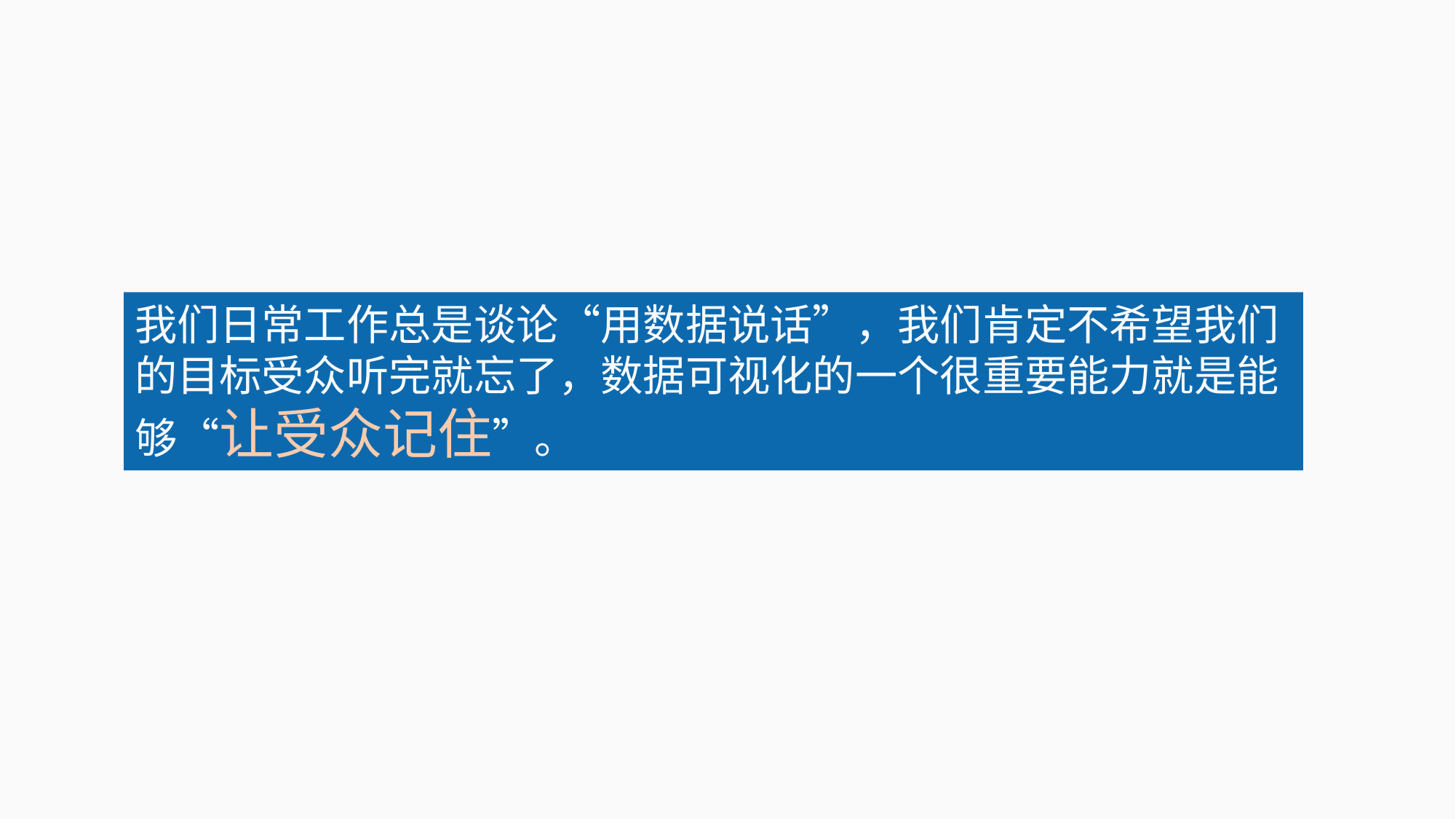

我们日常工作总是谈论“用数据说话”，我们肯定不希望我们的目标受众听完就忘了，数据可视化的一个很重要能力就是能够“让受众记住”。